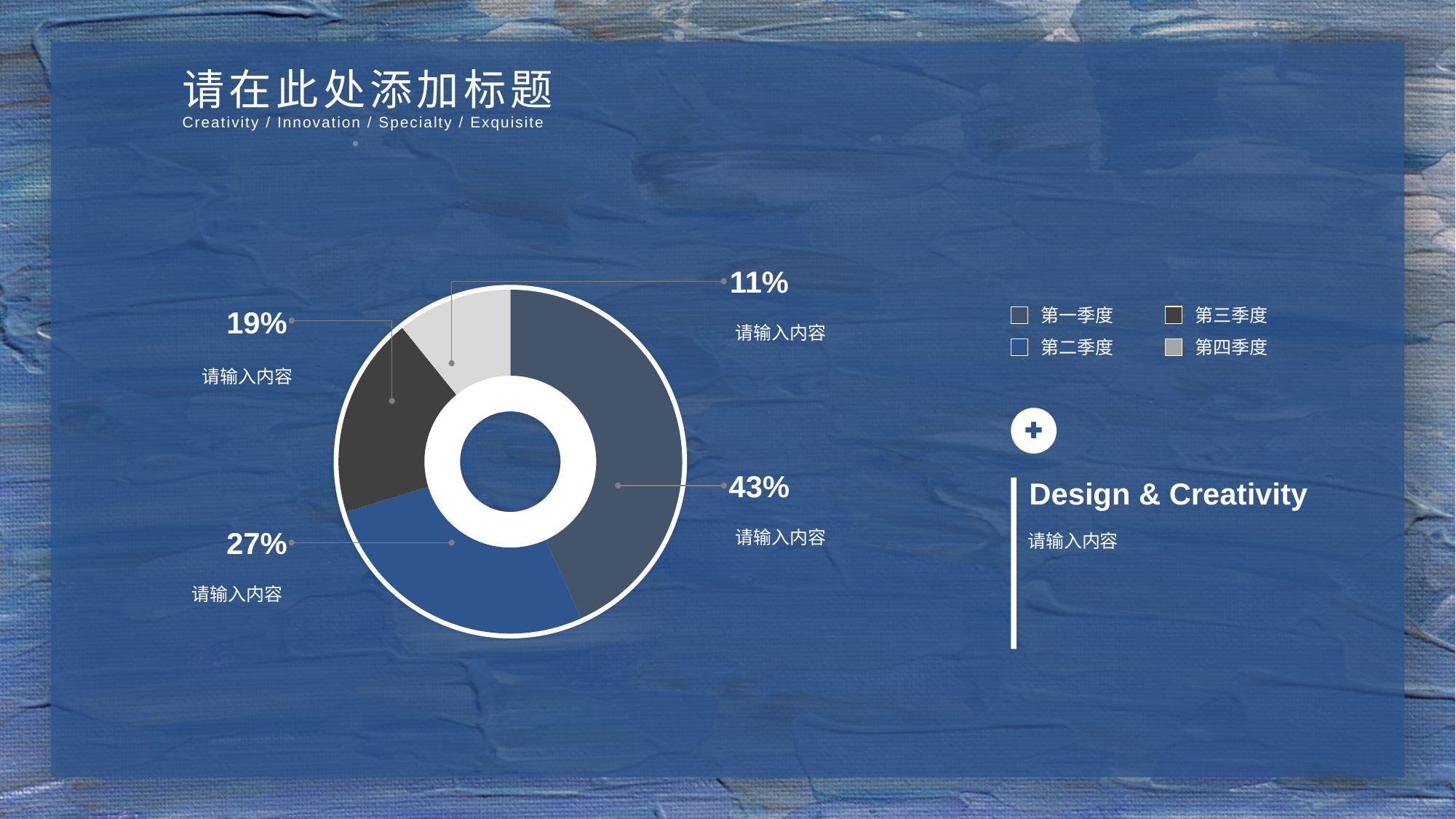

请在此处添加标题
Creativity / Innovation / Specialty / Exquisite
11%

### Chart

| Category |
|---|

### Chart

| Category | 销售额 |
|---|---|
| 第一季度 | 8000.0 |
| 第二季度 | 5000.0 |
| 第三季度 | 3500.0 |
| 第四季度 | 2000.0 |
19%
第三季度
第一季度
请输入内容

第四季度
第二季度

请输入内容

43%
Design & Creativity

请输入内容
请输入内容
27%
请输入内容